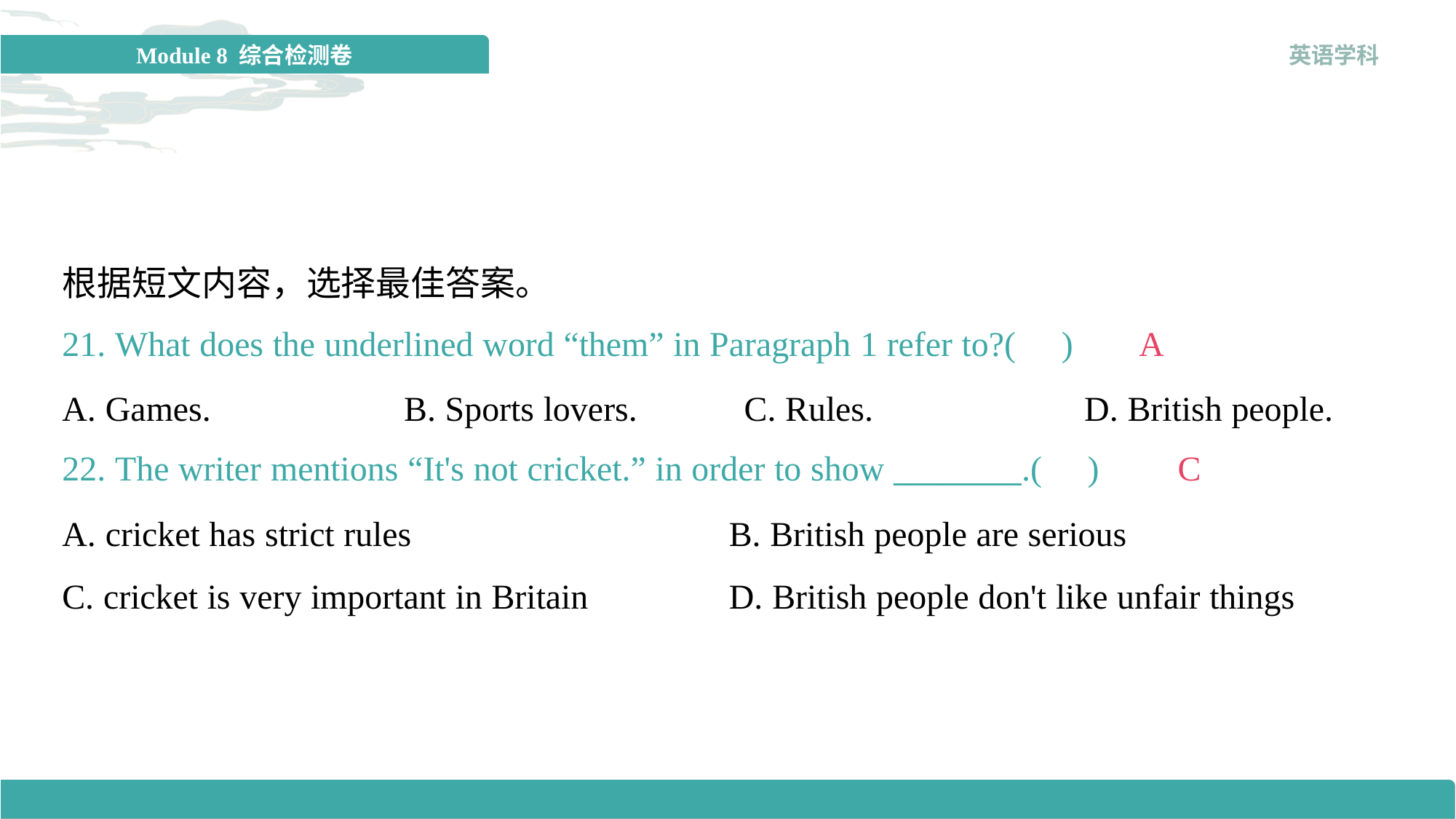

根据短文内容，选择最佳答案。
21. What does the underlined word “them” in Paragraph 1 refer to?(     )
A
A. Games.	B. Sports lovers.	C. Rules.	D. British people.
22. The writer mentions “It's not cricket.” in order to show ________.(     )
C
A. cricket has strict rules	B. British people are serious
C. cricket is very important in Britain	D. British people don't like unfair things